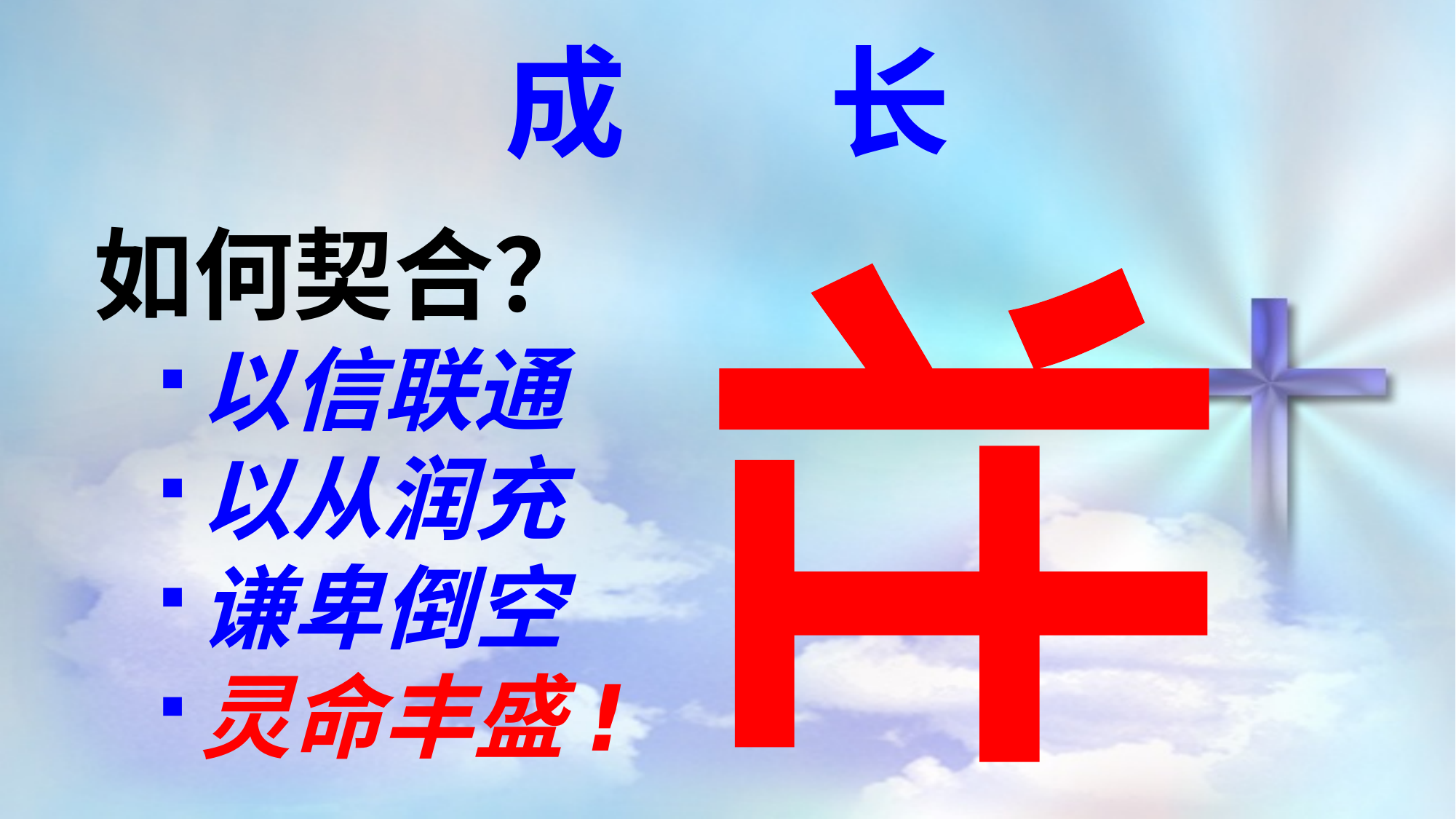

成   长
如何契合？
以信联通
以从润充
谦卑倒空
灵命丰盛!
壮